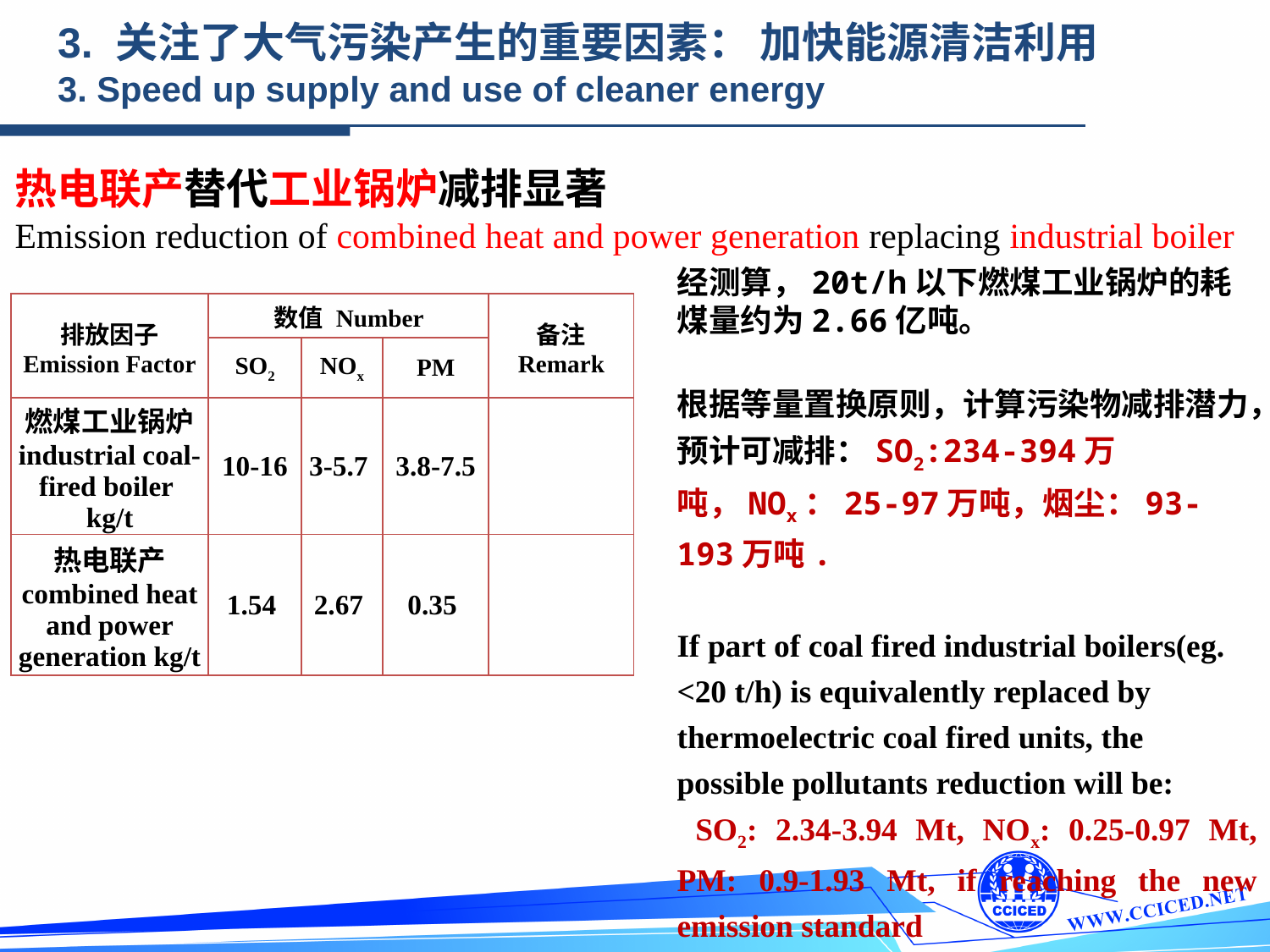

3. 关注了大气污染产生的重要因素： 加快能源清洁利用
3. Speed up supply and use of cleaner energy
热电联产替代工业锅炉减排显著
Emission reduction of combined heat and power generation replacing industrial boiler
经测算，20t/h以下燃煤工业锅炉的耗煤量约为2.66亿吨。

根据等量置换原则，计算污染物减排潜力，预计可减排：SO2:234-394万吨，NOx：25-97万吨，烟尘：93-193万吨.

If part of coal fired industrial boilers(eg. <20 t/h) is equivalently replaced by thermoelectric coal fired units, the possible pollutants reduction will be:
 SO2: 2.34-3.94 Mt, NOx: 0.25-0.97 Mt, PM: 0.9-1.93 Mt, if reaching the new emission standard
| 排放因子 Emission Factor | 数值 Number |  |  | 备注 Remark |
| --- | --- | --- | --- | --- |
|  | SO2 | NOx | PM |  |
| 燃煤工业锅炉 industrial coal-fired boiler kg/t | 10-16 | 3-5.7 | 3.8-7.5 |  |
| 热电联产 combined heat and power generation kg/t | 1.54 | 2.67 | 0.35 |  |